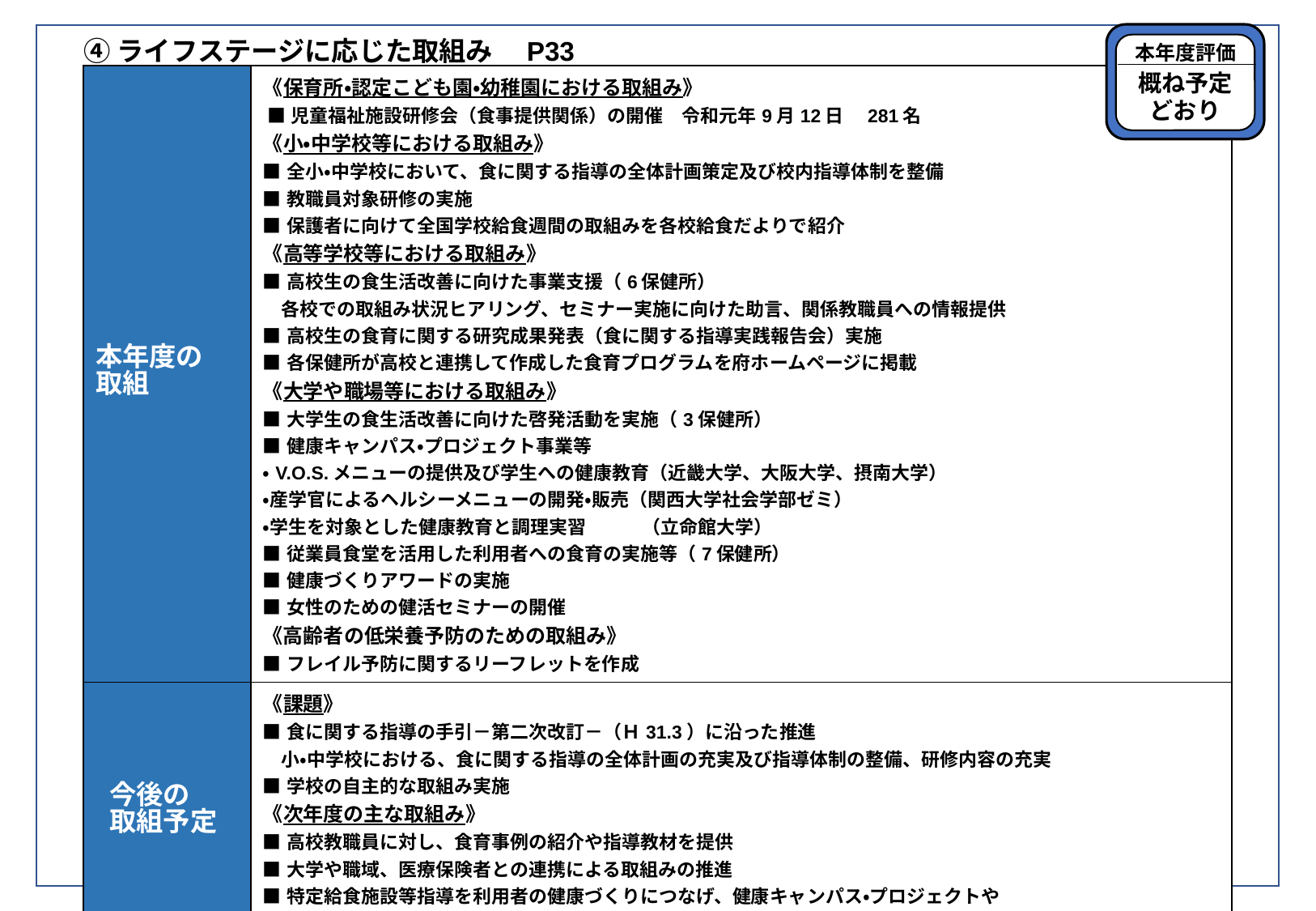

本年度評価

概ね予定
どおり

④ライフステージに応じた取組み　P33
| 本年度の 取組 | 《保育所・認定こども園・幼稚園における取組み》 ■児童福祉施設研修会（食事提供関係）の開催　令和元年9月12日　281名 《小・中学校等における取組み》 ■全小・中学校において、食に関する指導の全体計画策定及び校内指導体制を整備 ■教職員対象研修の実施 ■保護者に向けて全国学校給食週間の取組みを各校給食だよりで紹介 《高等学校等における取組み》 ■高校生の食生活改善に向けた事業支援（6保健所） 　各校での取組み状況ヒアリング、セミナー実施に向けた助言、関係教職員への情報提供 ■高校生の食育に関する研究成果発表（食に関する指導実践報告会）実施 ■各保健所が高校と連携して作成した食育プログラムを府ホームページに掲載 《大学や職場等における取組み》 ■大学生の食生活改善に向けた啓発活動を実施（3保健所） ■健康キャンパス・プロジェクト事業等 ・V.O.S.メニューの提供及び学生への健康教育（近畿大学、大阪大学、摂南大学） ・産学官によるヘルシーメニューの開発・販売（関西大学社会学部ゼミ） ・学生を対象とした健康教育と調理実習　　　（立命館大学） ■従業員食堂を活用した利用者への食育の実施等（7保健所）　 ■健康づくりアワードの実施 ■女性のための健活セミナーの開催 《高齢者の低栄養予防のための取組み》 ■フレイル予防に関するリーフレットを作成 |
| --- | --- |
| 今後の 取組予定 | 《課題》 ■食に関する指導の手引－第二次改訂－（Ｈ31.3）に沿った推進 　小・中学校における、食に関する指導の全体計画の充実及び指導体制の整備、研修内容の充実 ■学校の自主的な取組み実施 《次年度の主な取組み》 ■高校教職員に対し、食育事例の紹介や指導教材を提供 ■大学や職域、医療保険者との連携による取組みの推進 ■特定給食施設等指導を利用者の健康づくりにつなげ、健康キャンパス・プロジェクトや 　健康づくりアワードに誘導 |
| 最終予算 （主要事業） | 健康・栄養対策費　12,657千円（再掲） 健康キャンパス・プロジェクト事業　2,878千円 中小企業の健康づくり推進事業　20,787千円 |
概ね予定どおり